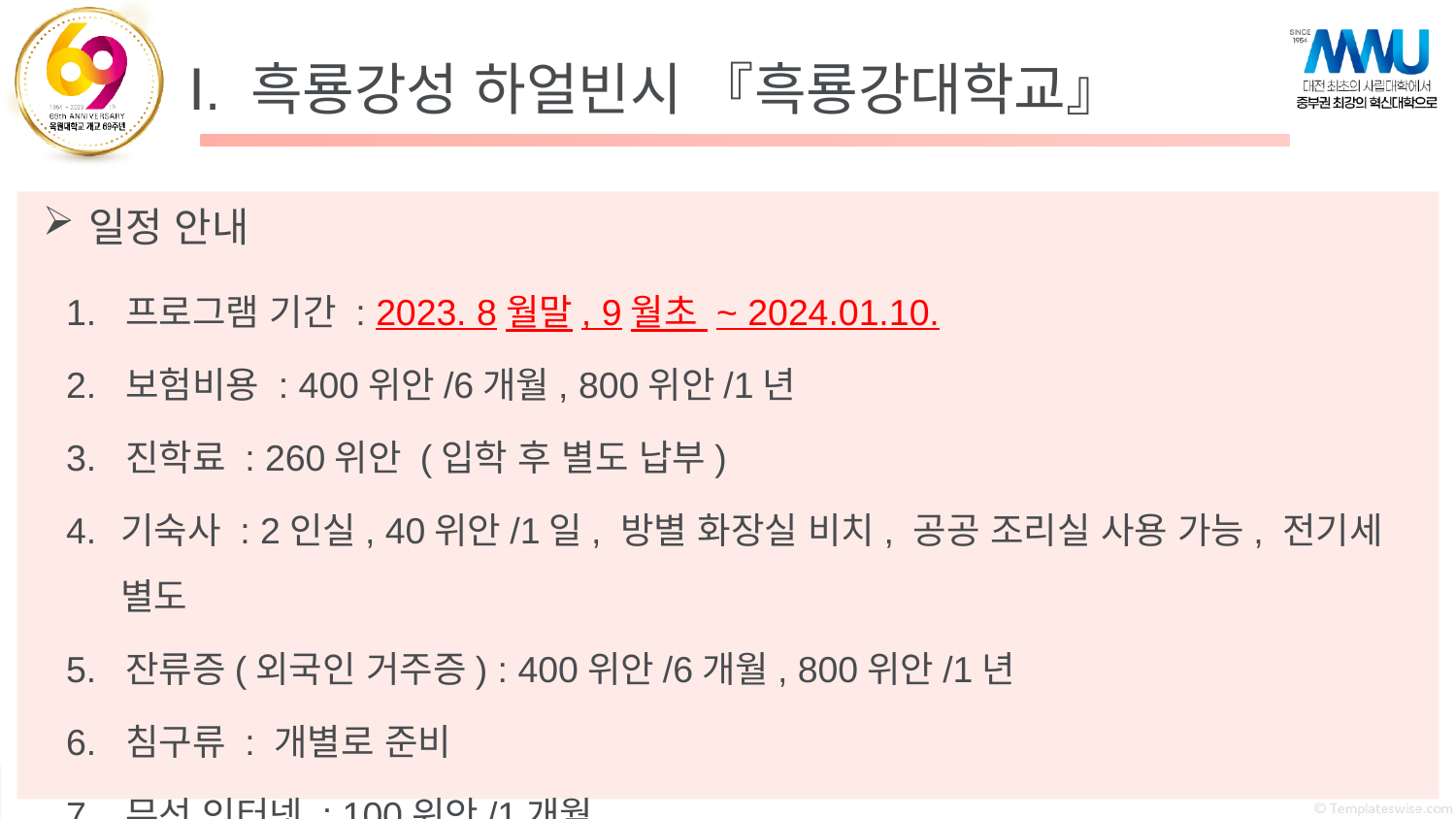

# Ⅰ. 흑룡강성 하얼빈시 『흑룡강대학교』

일정 안내

1.  프로그램 기간 : 2023. 8월말, 9월초 ~ 2024.01.10.
2.  보험비용 : 400위안/6개월, 800위안/1년
3.  진학료 : 260위안 (입학 후 별도 납부)
기숙사 : 2인실, 40위안/1일, 방별 화장실 비치, 공공 조리실 사용 가능, 전기세 별도
5.  잔류증(외국인 거주증) : 400위안/6개월, 800위안/1년
6.  침구류 : 개별로 준비
7.  무선 인터넷 : 100위안/1개월